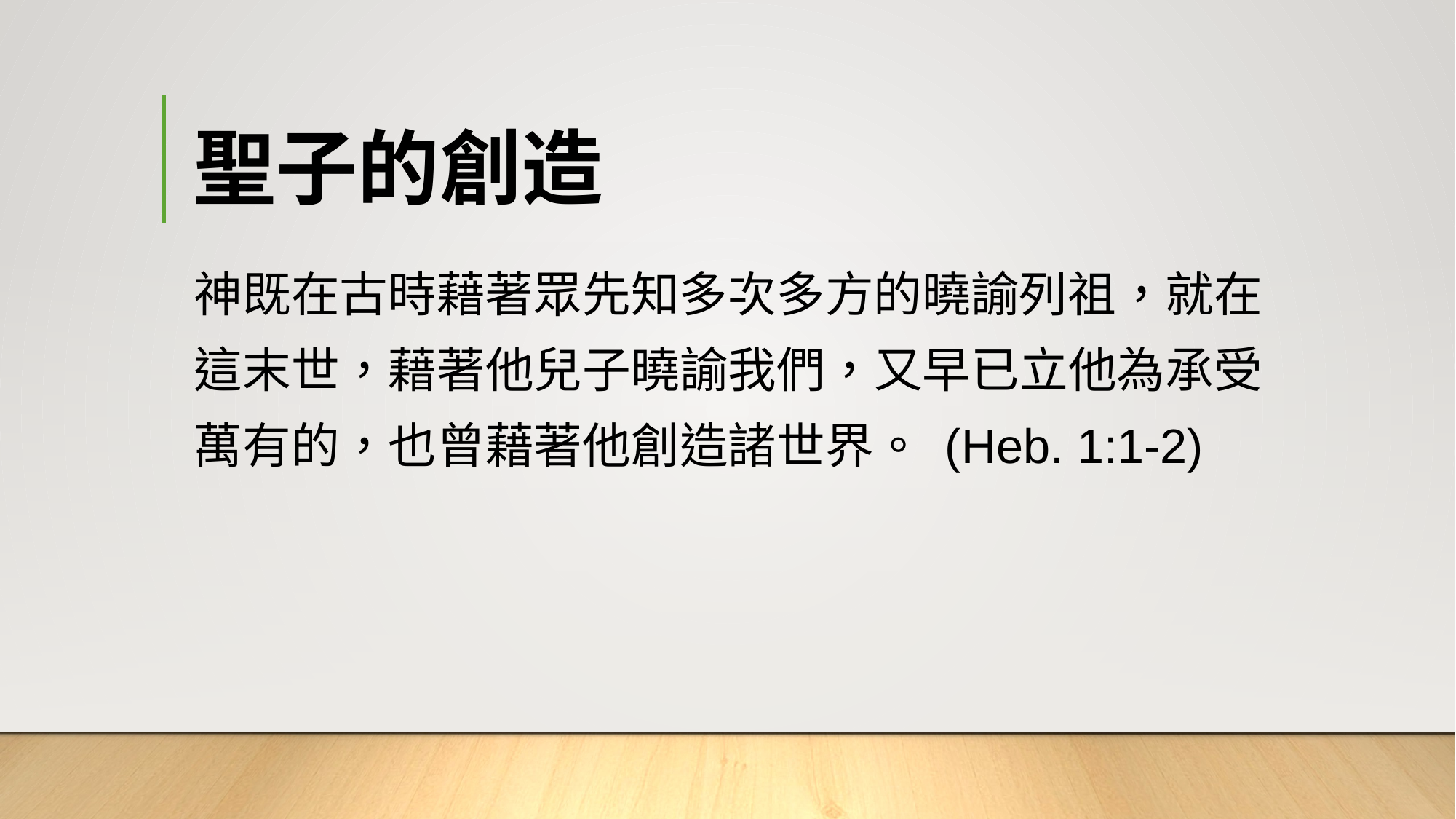

# 聖子的創造
神既在古時藉著眾先知多次多方的曉諭列祖，就在這末世，藉著他兒子曉諭我們，又早已立他為承受萬有的，也曾藉著他創造諸世界。 (Heb. 1:1-2)